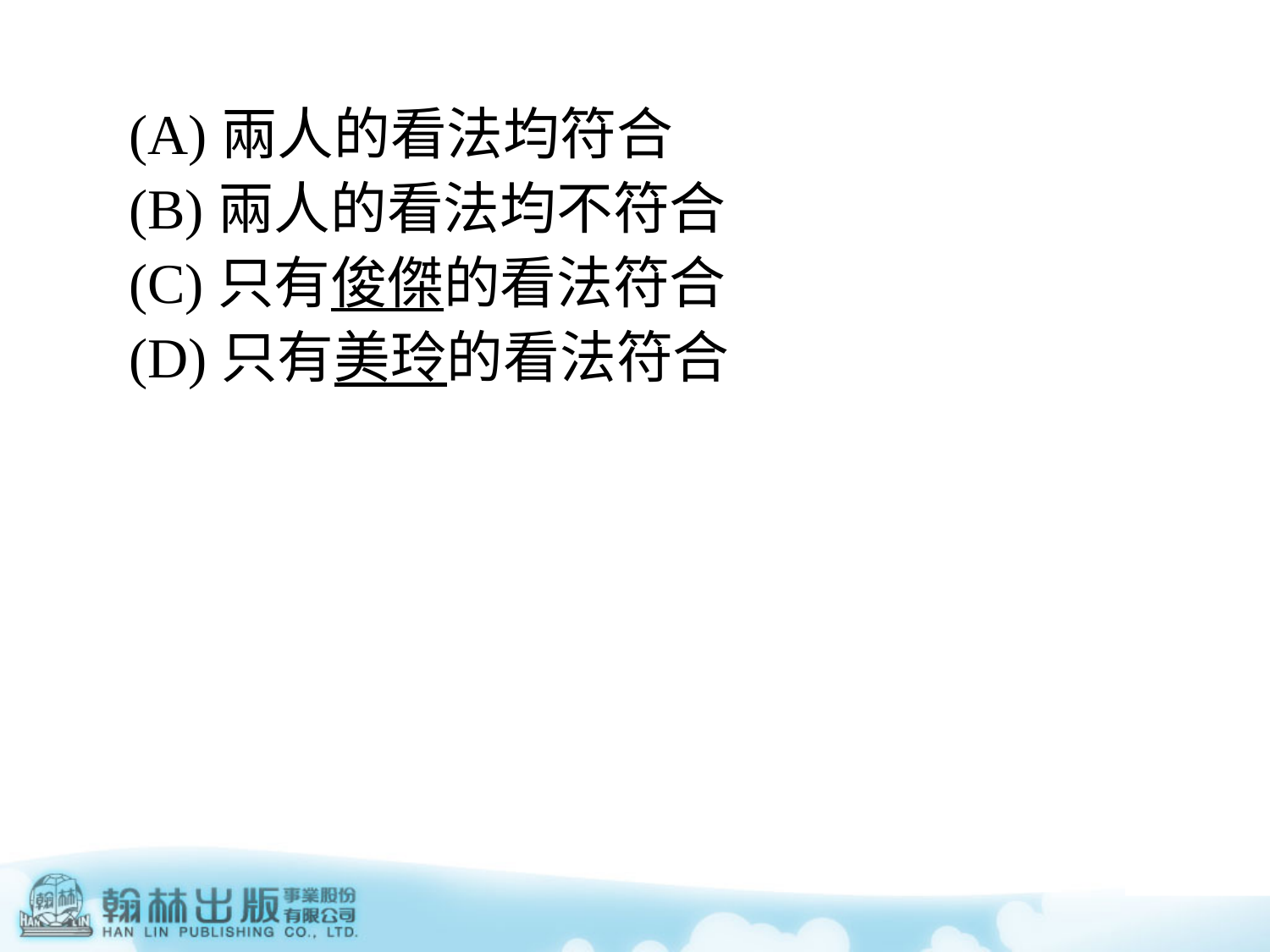

(A)兩人的看法均符合
(B)兩人的看法均不符合
(C)只有俊傑的看法符合
(D)只有美玲的看法符合